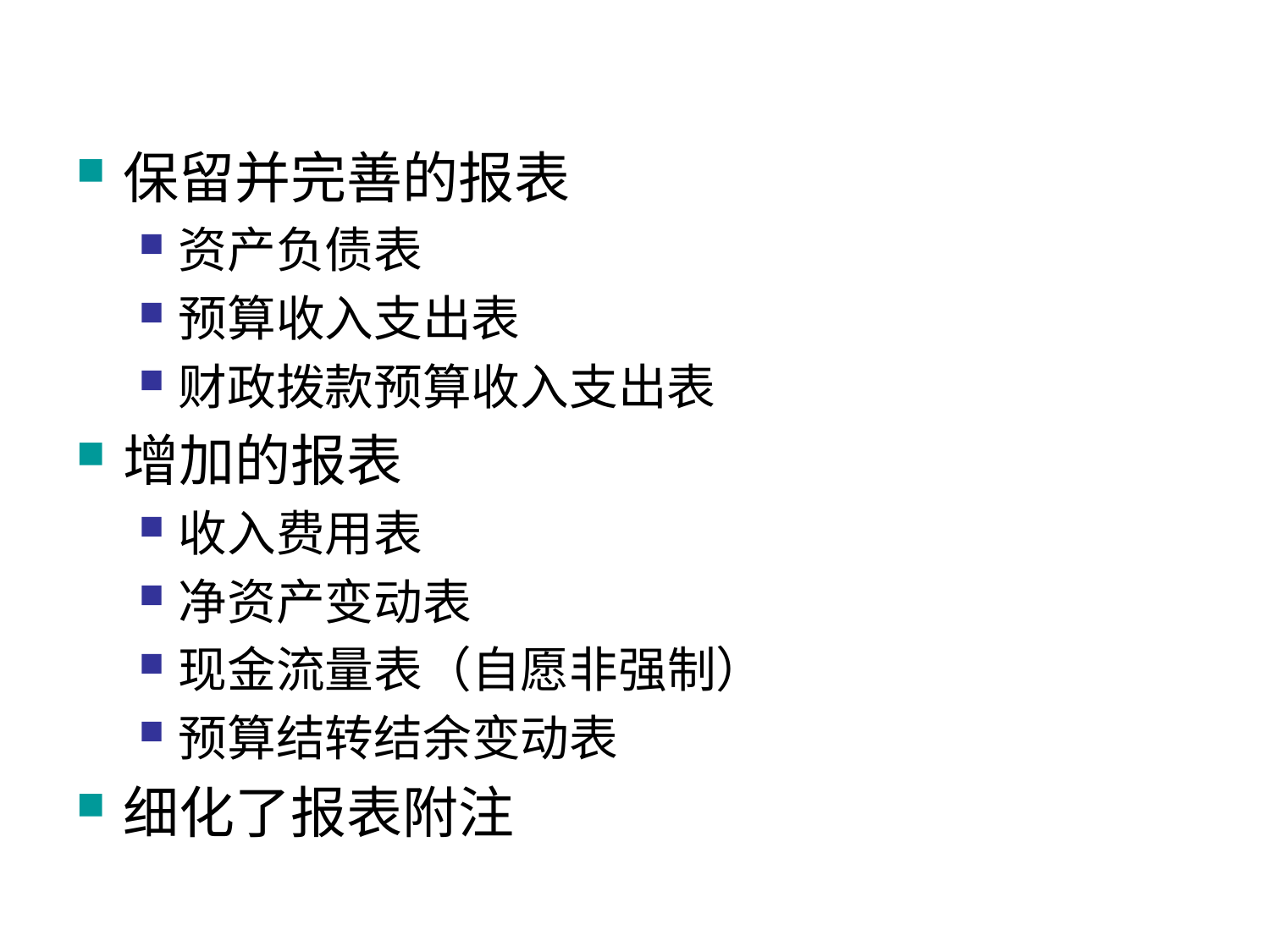

保留并完善的报表
资产负债表
预算收入支出表
财政拨款预算收入支出表
增加的报表
收入费用表
净资产变动表
现金流量表（自愿非强制）
预算结转结余变动表
细化了报表附注
195